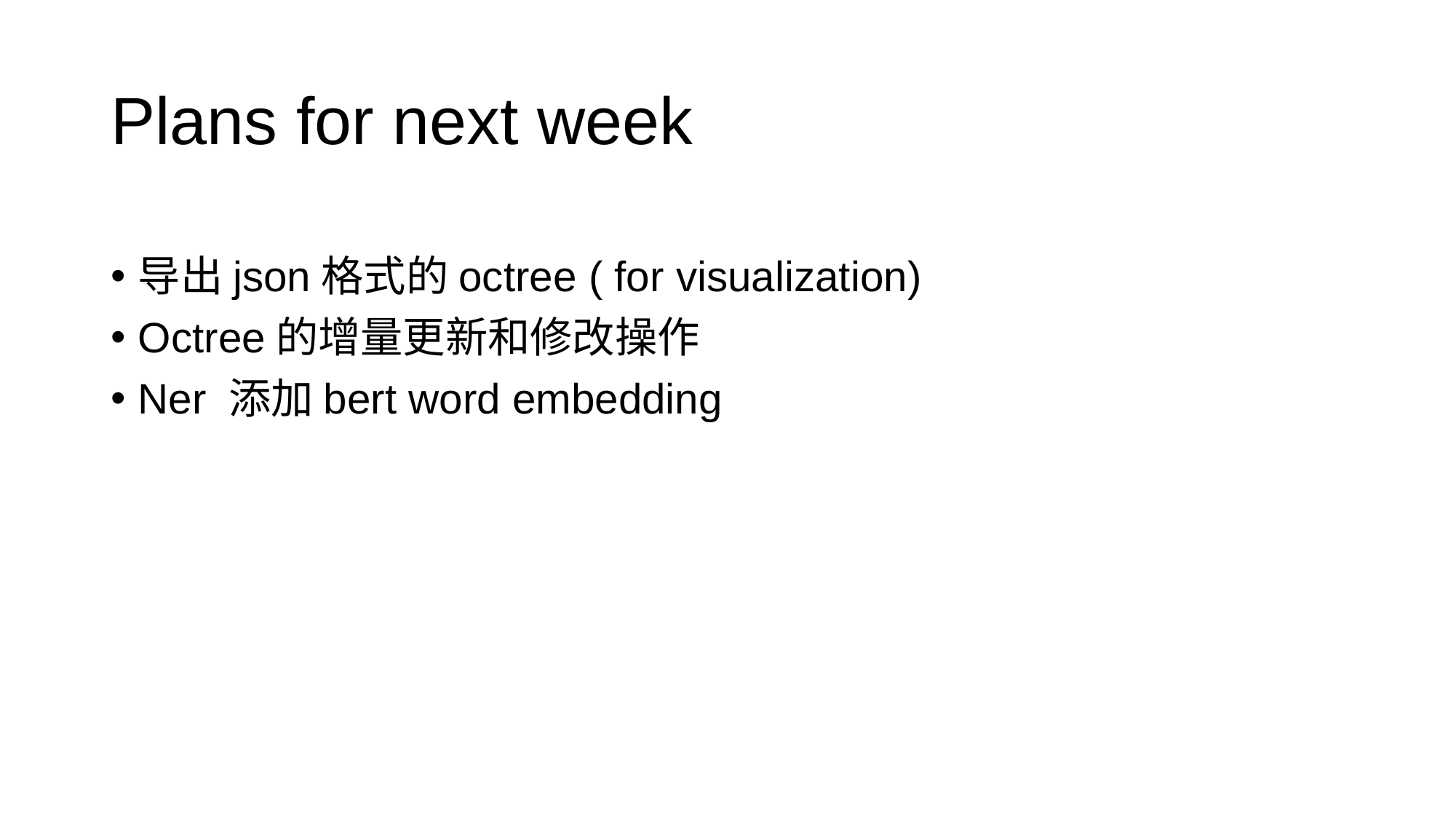

# Plans for next week
导出json格式的octree ( for visualization)
Octree的增量更新和修改操作
Ner 添加bert word embedding